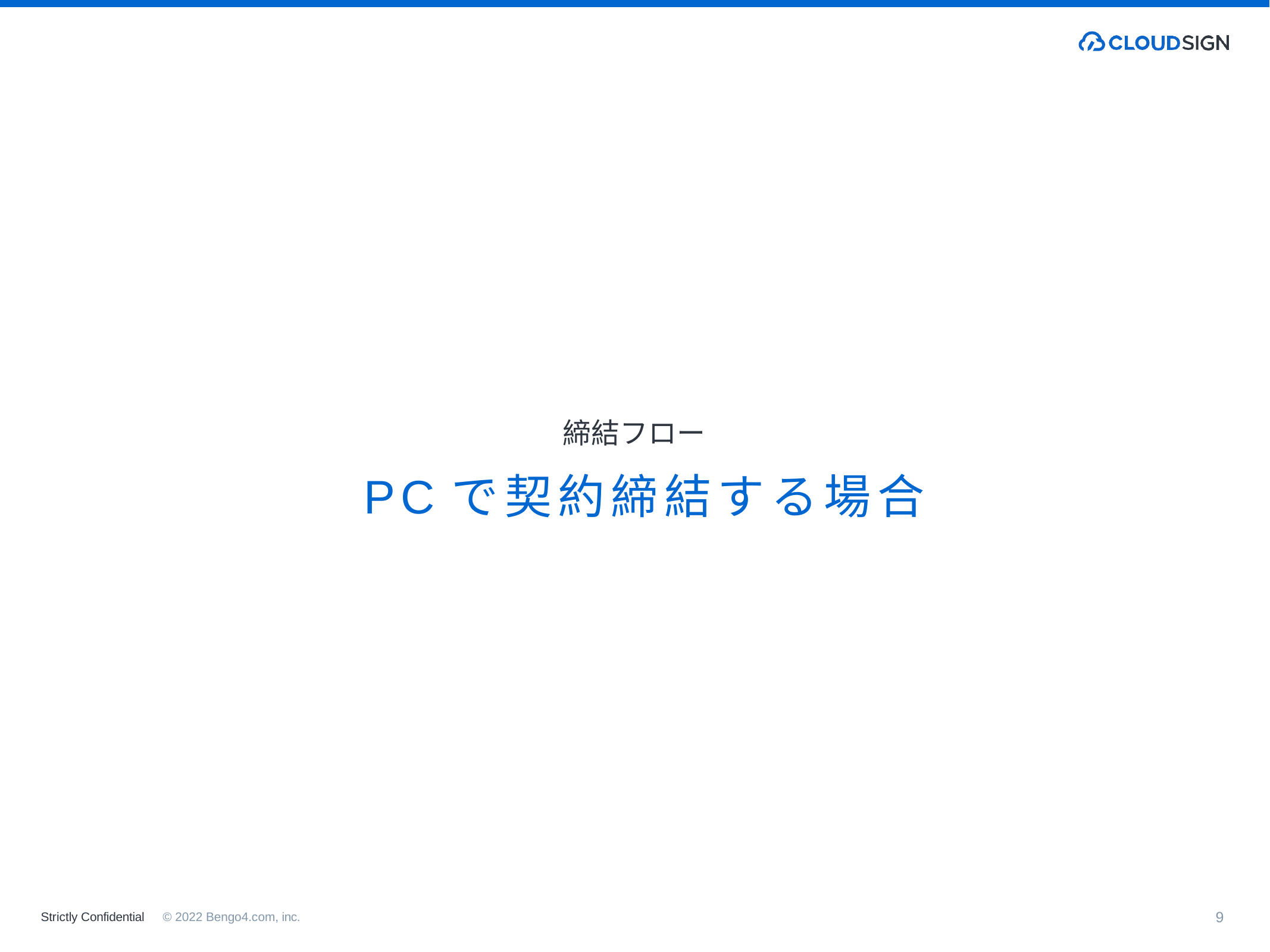

締結フロー
# PCで契約締結する場合
9
Strictly Confidential　© 2022 Bengo4.com, inc.